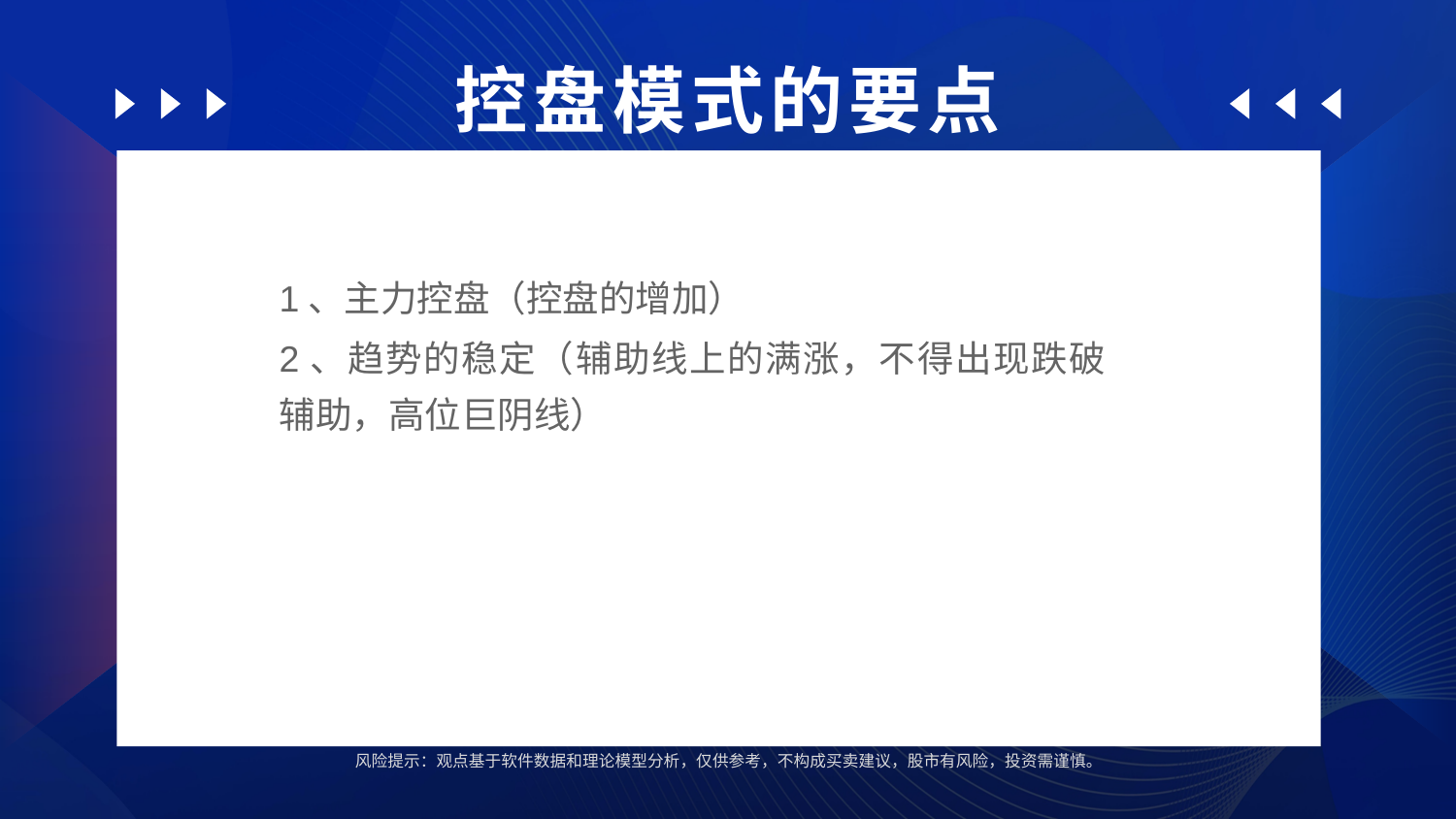

控盘模式的要点

1、主力控盘（控盘的增加）
2、趋势的稳定（辅助线上的满涨，不得出现跌破辅助，高位巨阴线）